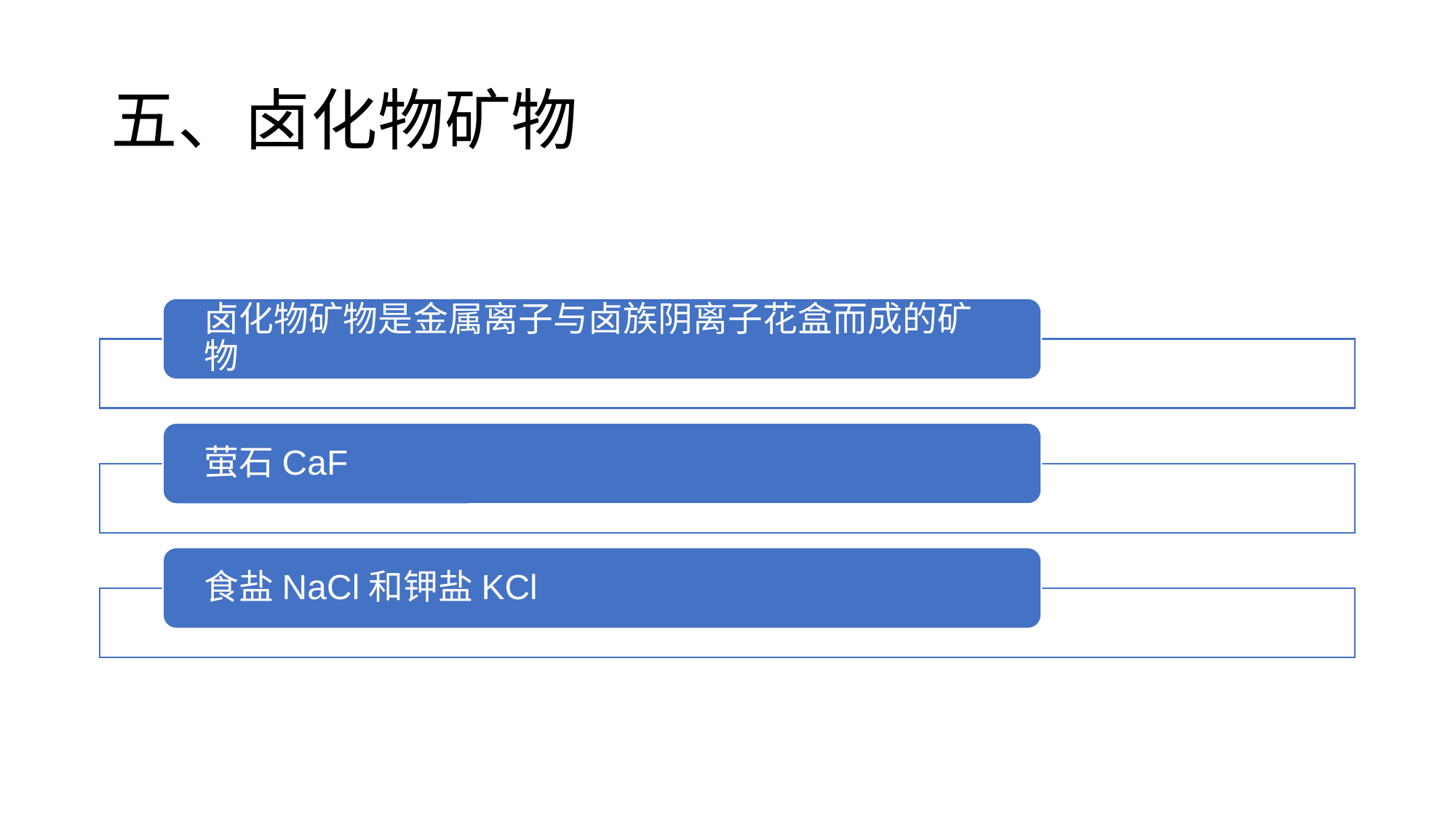

# 五、卤化物矿物
卤化物矿物是金属离子与卤族阴离子花盒而成的矿物
萤石CaF
食盐NaCl和钾盐KCl